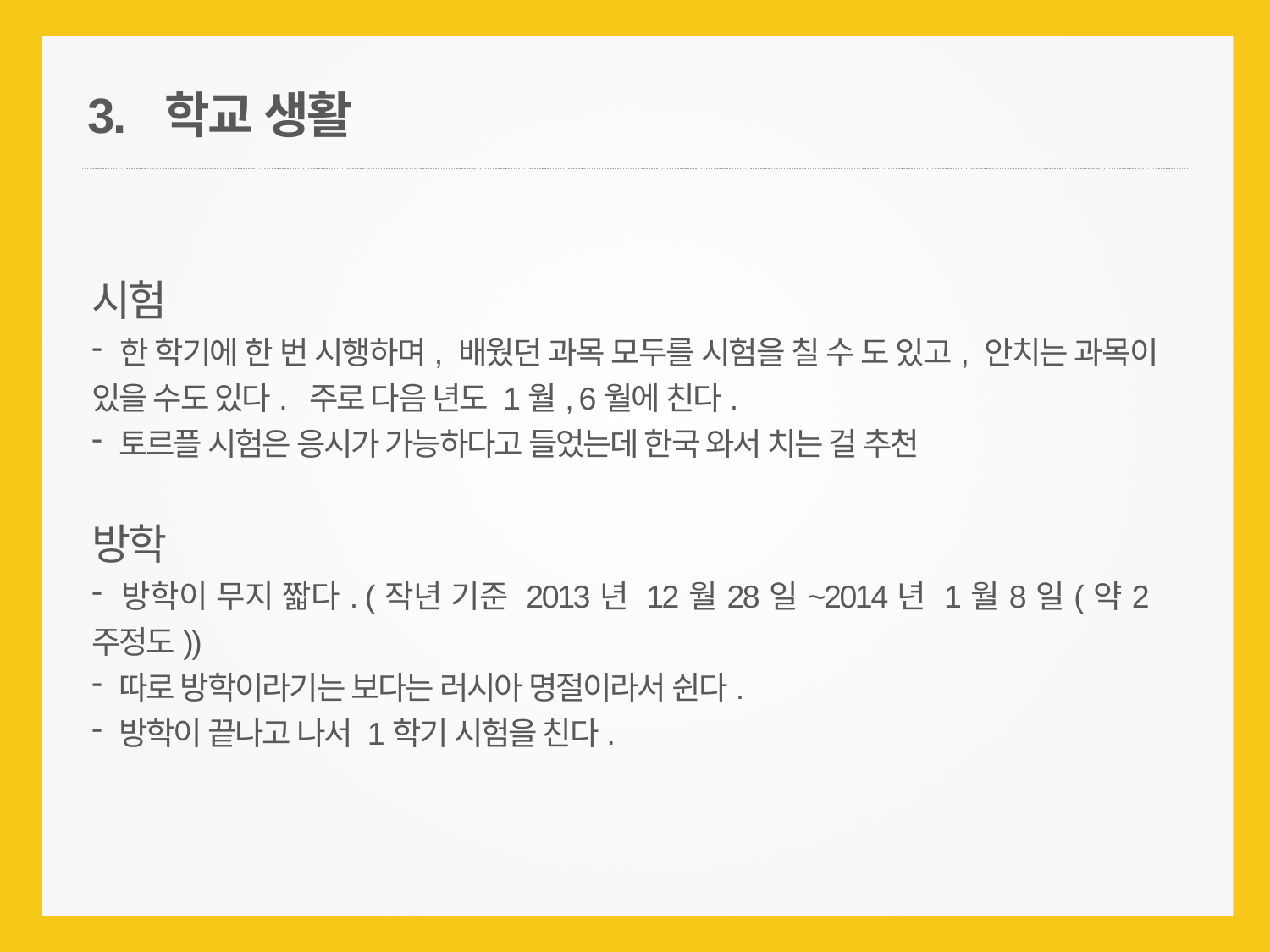

3.  학교 생활
시험
 한 학기에 한 번 시행하며, 배웠던 과목 모두를 시험을 칠 수 도 있고, 안치는 과목이 있을 수도 있다.  주로 다음 년도 1월, 6월에 친다.
 토르플 시험은 응시가 가능하다고 들었는데 한국 와서 치는 걸 추천

방학
 방학이 무지 짧다. (작년 기준 2013년 12월28일~2014년 1월8일(약2주정도))
 따로 방학이라기는 보다는 러시아 명절이라서 쉰다.
 방학이 끝나고 나서 1학기 시험을 친다.